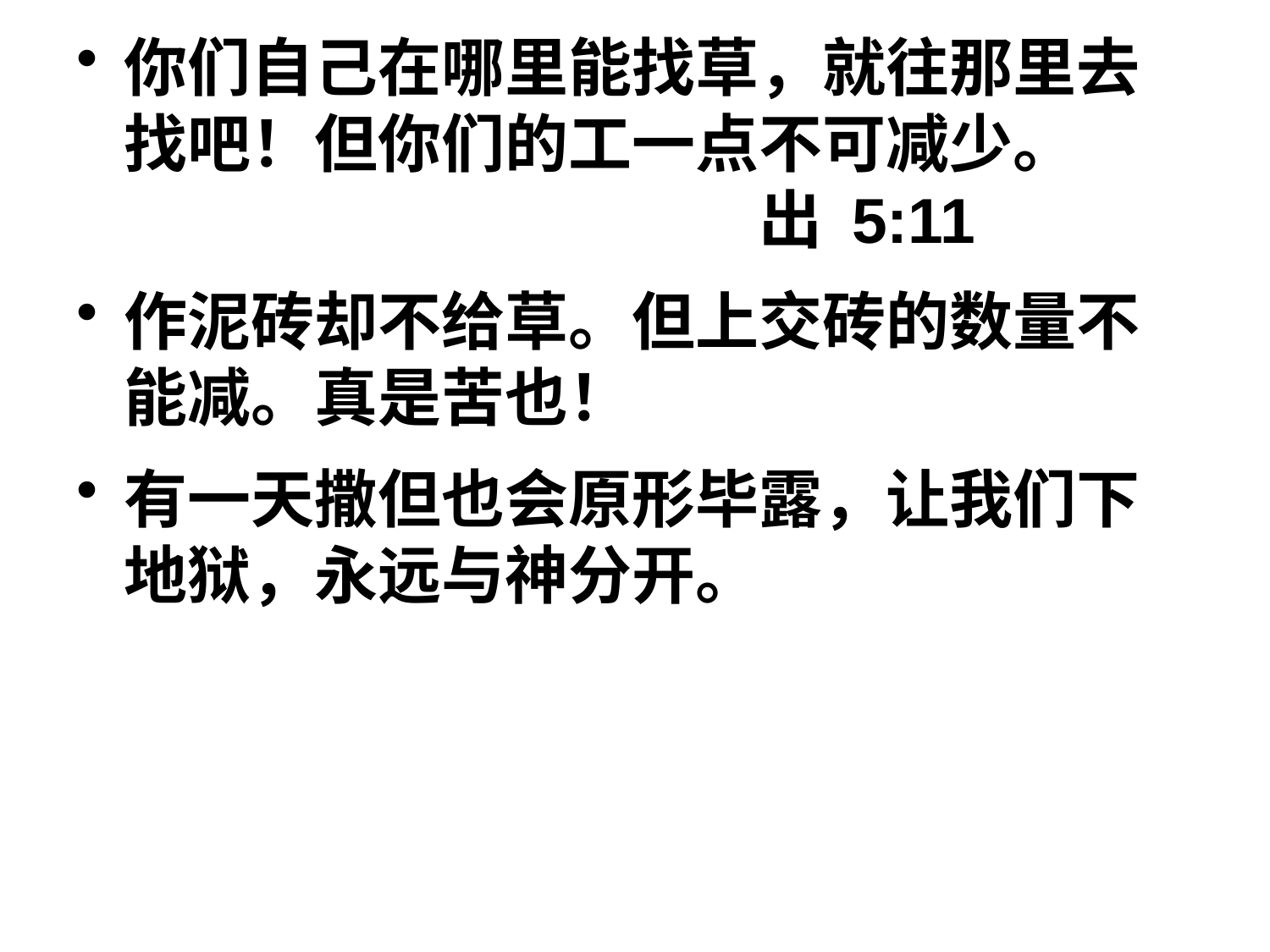

你们自己在哪里能找草，就往那里去找吧！但你们的工一点不可减少。 						出 5:11
作泥砖却不给草。但上交砖的数量不能减。真是苦也！
有一天撒但也会原形毕露，让我们下地狱，永远与神分开。